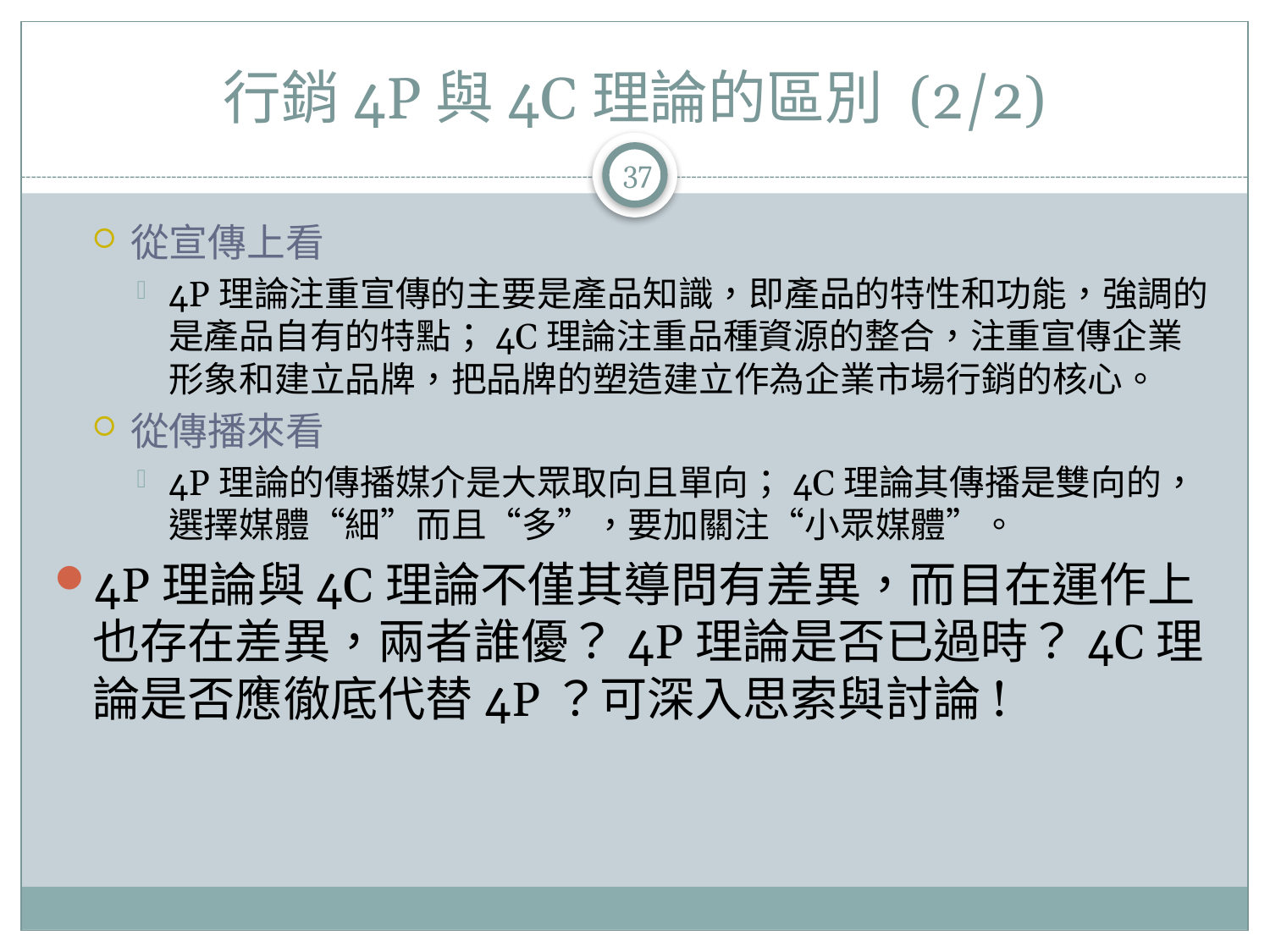

# 行銷4P與4C理論的區別 (2/2)
37
從宣傳上看
4P理論注重宣傳的主要是產品知識，即產品的特性和功能，強調的是產品自有的特點；4C理論注重品種資源的整合，注重宣傳企業形象和建立品牌，把品牌的塑造建立作為企業市場行銷的核心。
從傳播來看
4P理論的傳播媒介是大眾取向且單向；4C理論其傳播是雙向的，選擇媒體“細”而且“多”，要加關注“小眾媒體”。
4P理論與4C理論不僅其導問有差異，而目在運作上也存在差異，兩者誰優？4P理論是否已過時？4C理論是否應徹底代替4P？可深入思索與討論!